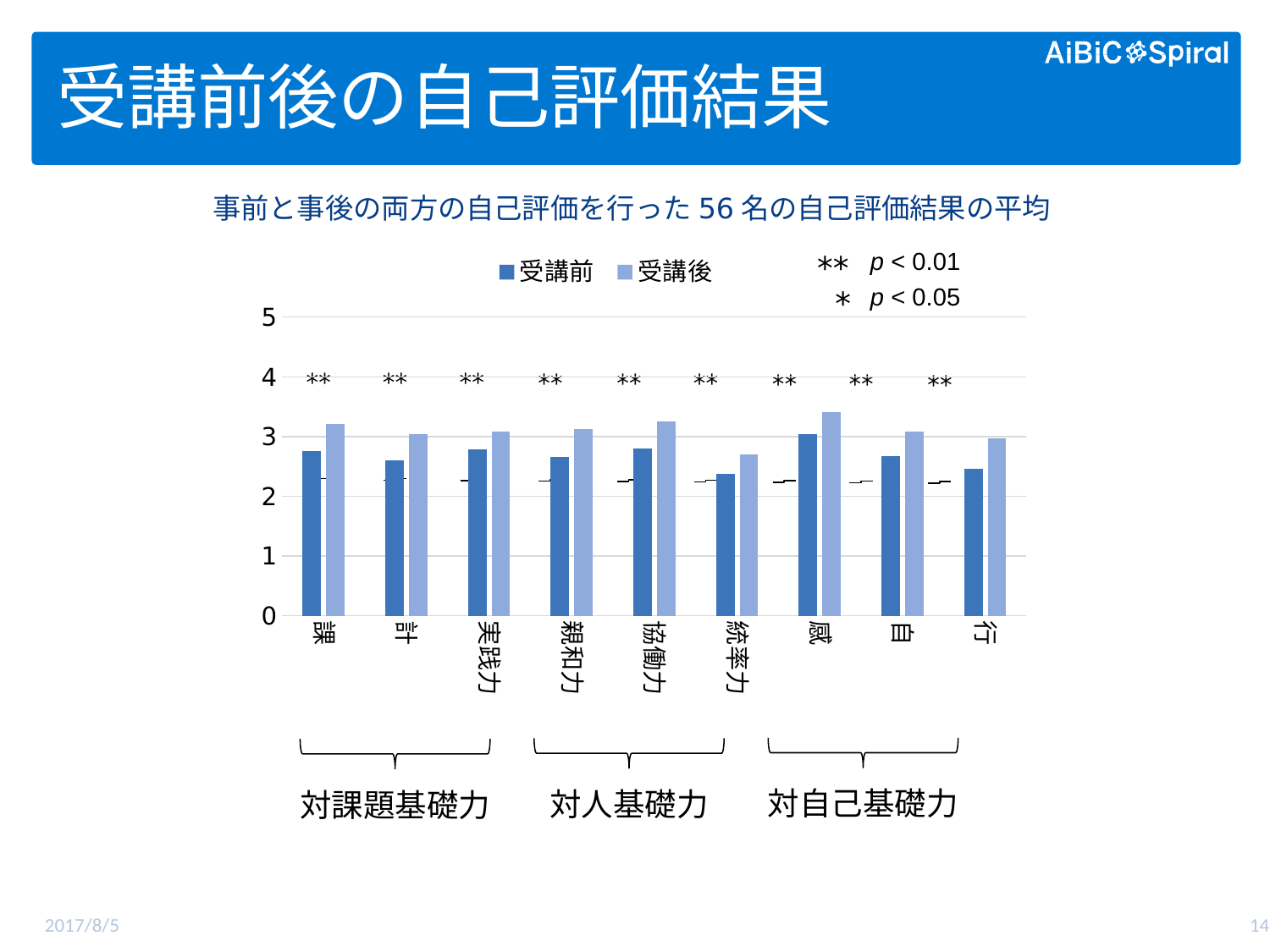

# 受講前後の自己評価結果
事前と事後の両方の自己評価を行った56名の自己評価結果の平均
p < 0.01
**
p < 0.05
*

### Chart

| Category | 受講前 | 受講後 |
|---|---|---|
| 課題発見力 | 2.75 | 3.2142857142857144 |
| 計画立案力 | 2.607142857142857 | 3.0357142857142856 |
| 実践力 | 2.7857142857142856 | 3.0892857142857144 |
| 親和力 | 2.6607142857142856 | 3.125 |
| 協働力 | 2.8035714285714284 | 3.25 |
| 統率力 | 2.375 | 2.6964285714285716 |
| 感情制御力 | 3.0357142857142856 | 3.4107142857142856 |
| 自信創出力 | 2.6785714285714284 | 3.0892857142857144 |
| 行動持続力 | 2.4642857142857144 | 2.9642857142857144 |
**
**
**
**
**
**
**
**
**

対自己基礎力
対人基礎力
対課題基礎力